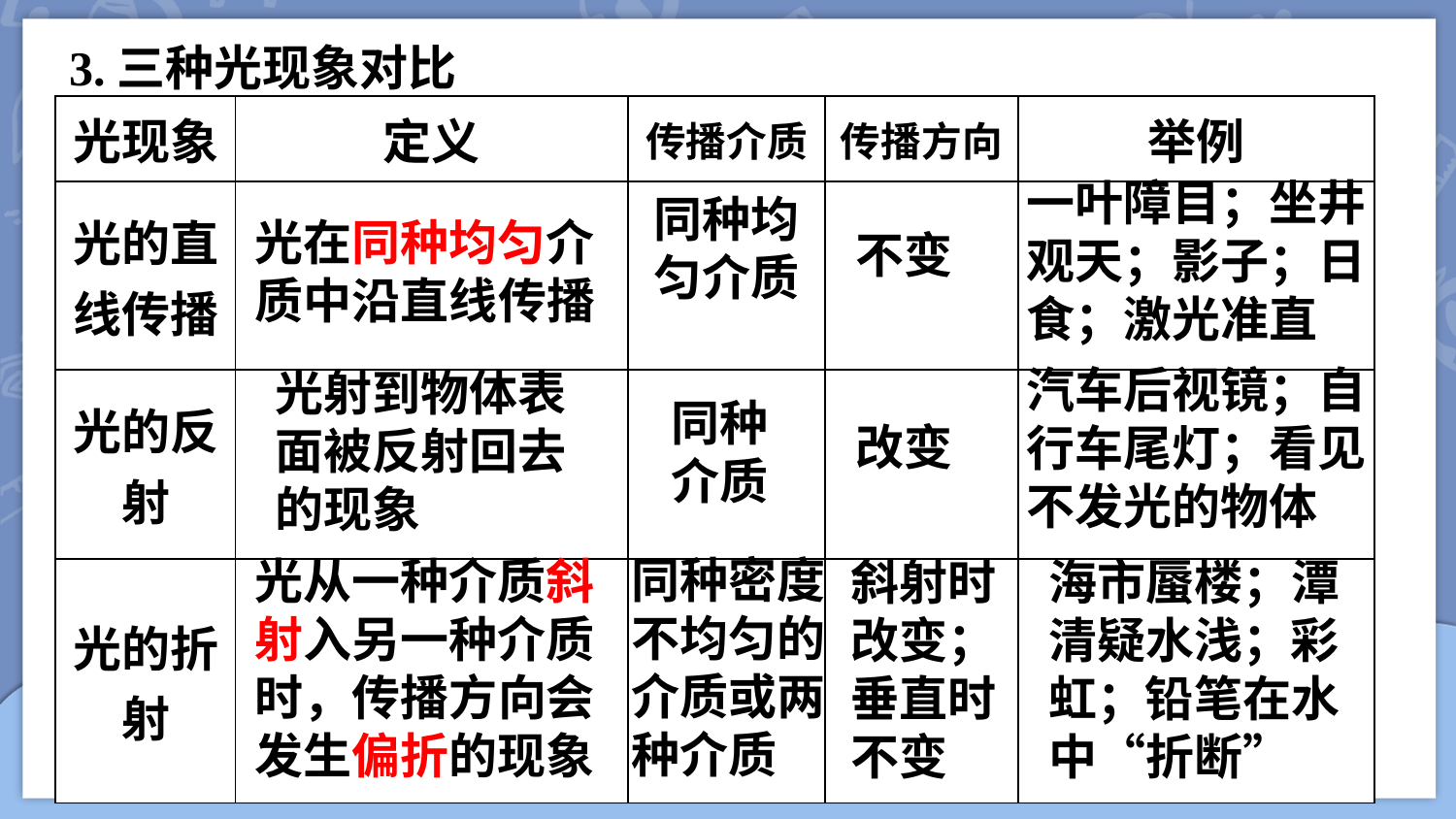

3.三种光现象对比
| 光现象 | 定义 | 传播介质 | 传播方向 | 举例 |
| --- | --- | --- | --- | --- |
| 光的直线传播 |  |  |  |  |
| 光的反射 |  |  |  |  |
| 光的折射 |  |  |  |  |
一叶障目；坐井观天；影子；日食；激光准直
同种均匀介质
光在同种均匀介质中沿直线传播
不变
汽车后视镜；自行车尾灯；看见不发光的物体
光射到物体表面被反射回去的现象
同种介质
改变
同种密度不均匀的介质或两种介质
光从一种介质斜射入另一种介质时，传播方向会发生偏折的现象
斜射时改变；垂直时不变
海市蜃楼；潭清疑水浅；彩虹；铅笔在水中“折断”